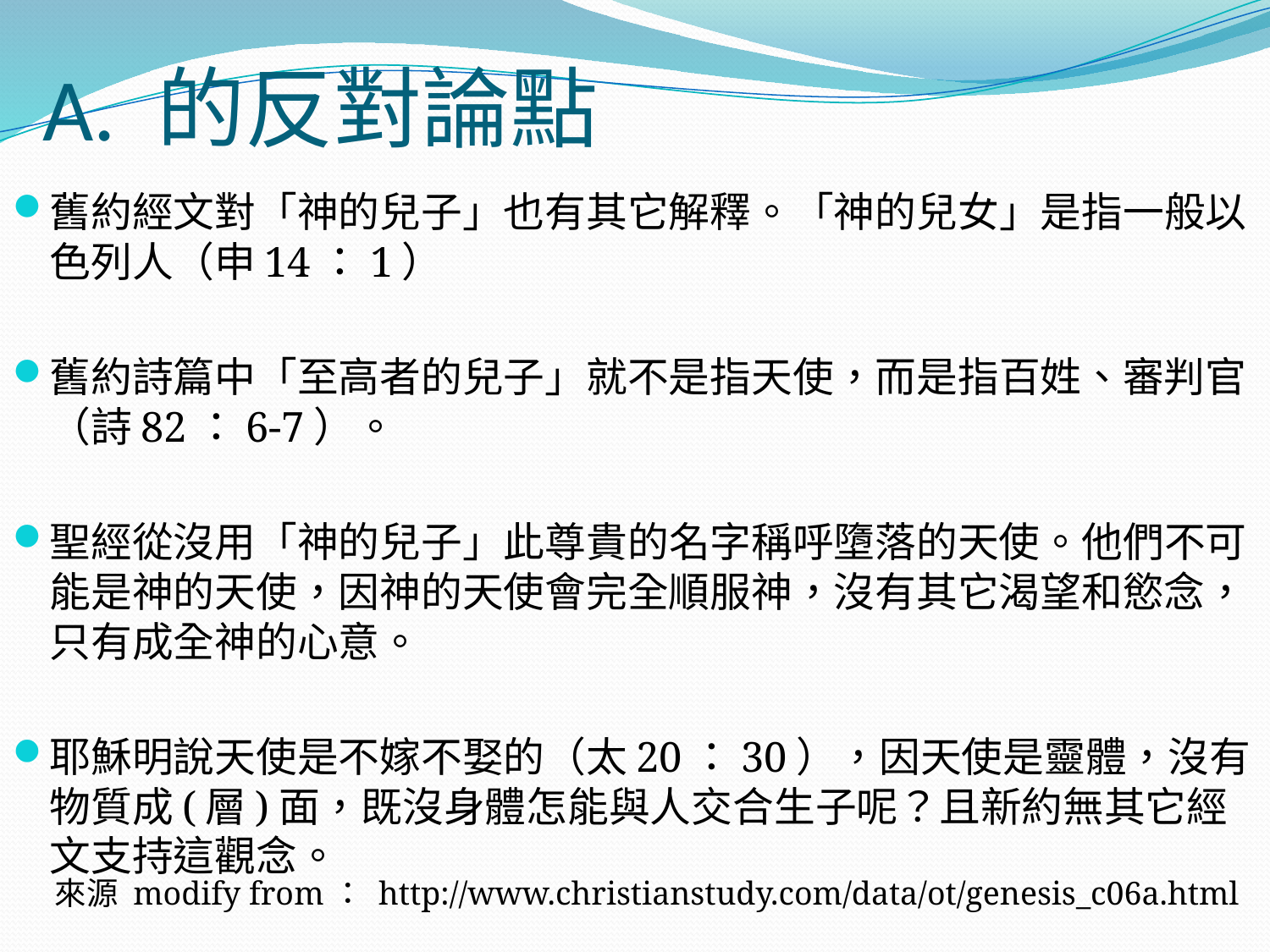

# A. 的反對論點
舊約經文對「神的兒子」也有其它解釋。「神的兒女」是指一般以色列人（申14：1）

舊約詩篇中「至高者的兒子」就不是指天使，而是指百姓、審判官（詩82：6-7）。

聖經從沒用「神的兒子」此尊貴的名字稱呼墮落的天使。他們不可能是神的天使，因神的天使會完全順服神，沒有其它渴望和慾念，只有成全神的心意。

耶穌明說天使是不嫁不娶的（太20：30），因天使是靈體，沒有物質成(層)面，既沒身體怎能與人交合生子呢？且新約無其它經文支持這觀念。
來源 modify from： http://www.christianstudy.com/data/ot/genesis_c06a.html